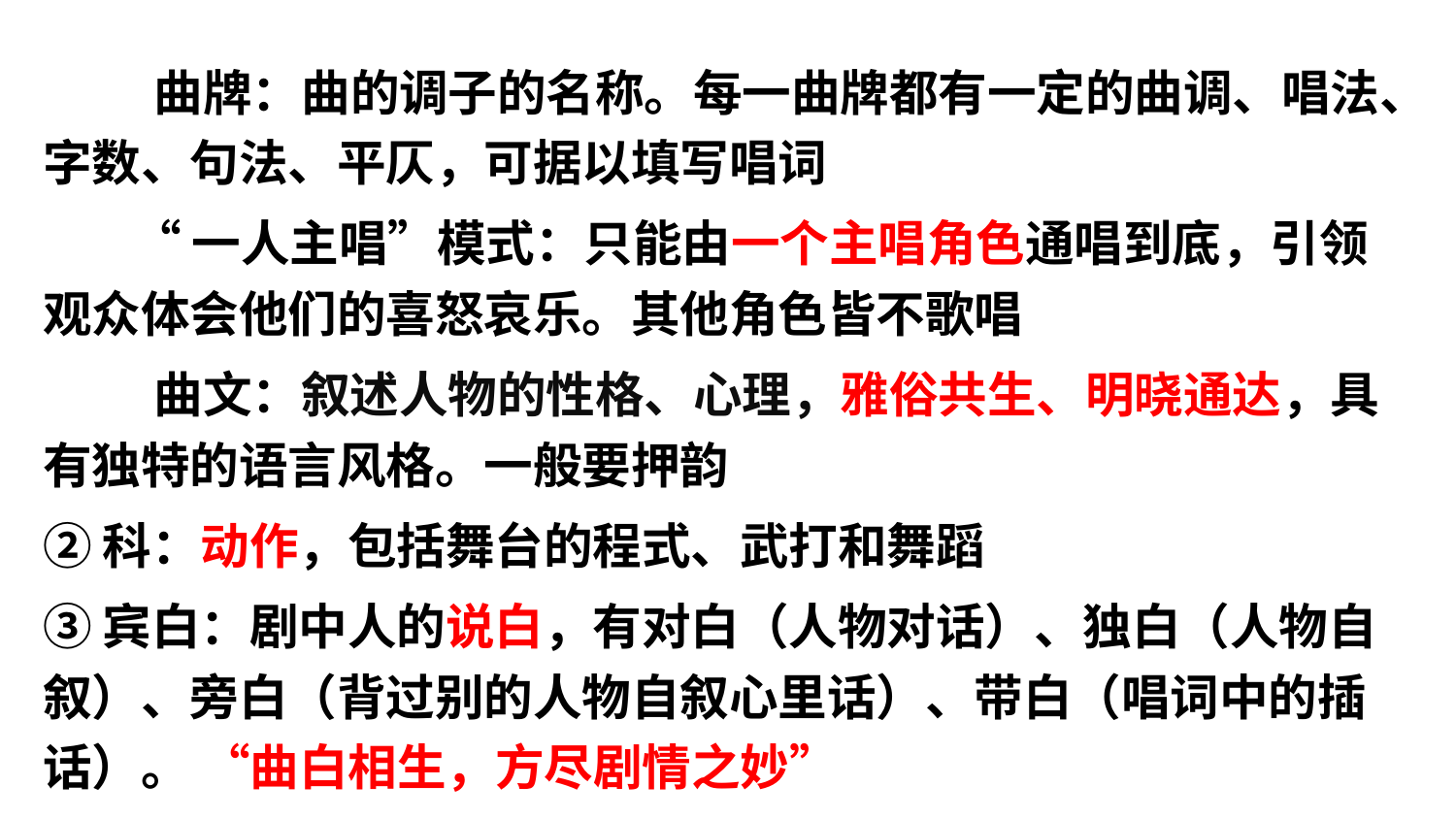

曲牌：曲的调子的名称。每一曲牌都有一定的曲调、唱法、字数、句法、平仄，可据以填写唱词
        “一人主唱”模式：只能由一个主唱角色通唱到底，引领观众体会他们的喜怒哀乐。其他角色皆不歌唱
         曲文：叙述人物的性格、心理，雅俗共生、明晓通达，具有独特的语言风格。一般要押韵
②科：动作，包括舞台的程式、武打和舞蹈
③宾白：剧中人的说白，有对白（人物对话）、独白（人物自叙）、旁白（背过别的人物自叙心里话）、带白（唱词中的插话）。 “曲白相生，方尽剧情之妙”